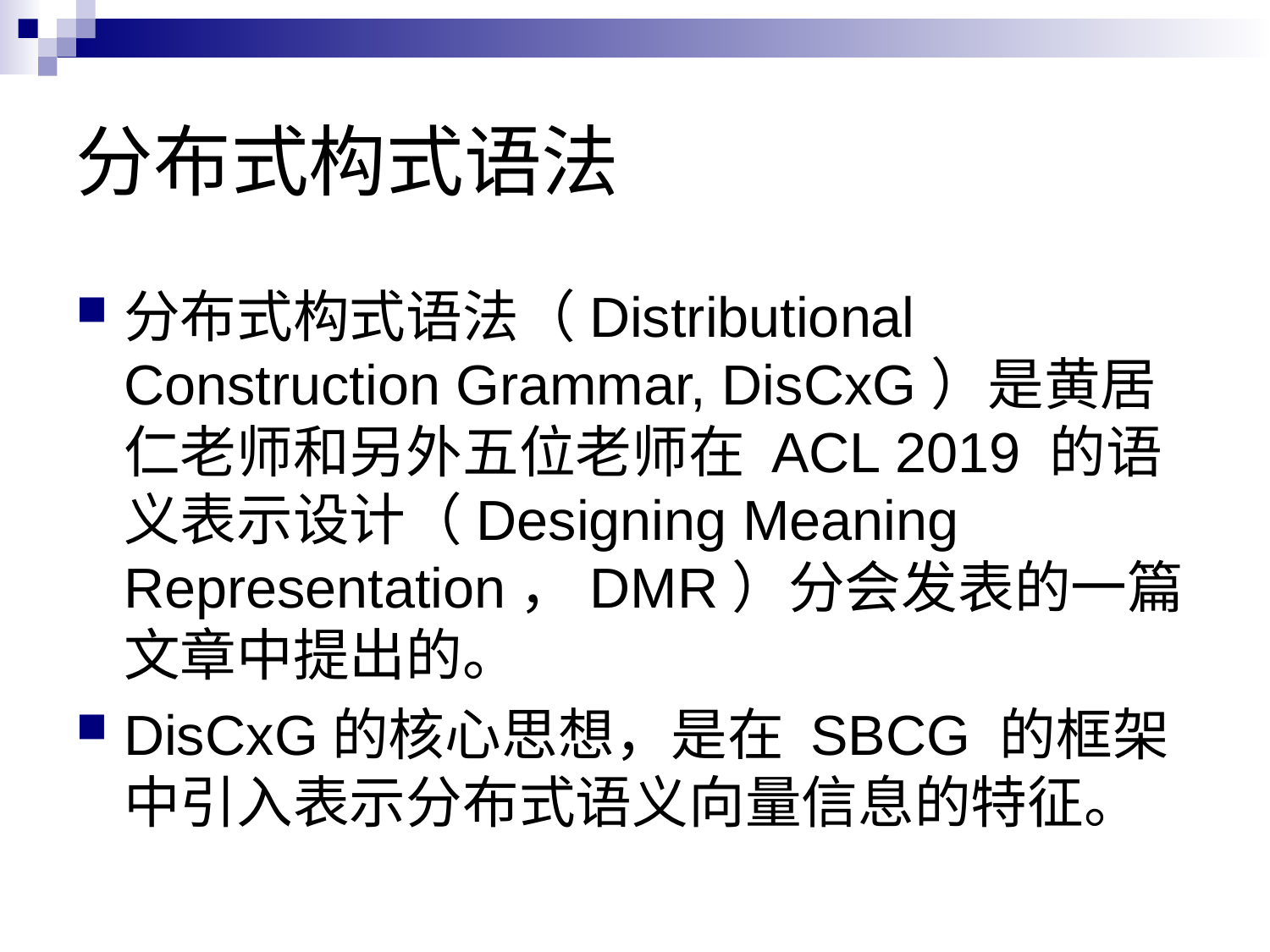

# 分布式构式语法
分布式构式语法（Distributional Construction Grammar, DisCxG）是黄居仁老师和另外五位老师在 ACL 2019 的语义表示设计（Designing Meaning Representation，DMR）分会发表的一篇文章中提出的。
DisCxG的核心思想，是在 SBCG 的框架中引入表示分布式语义向量信息的特征。